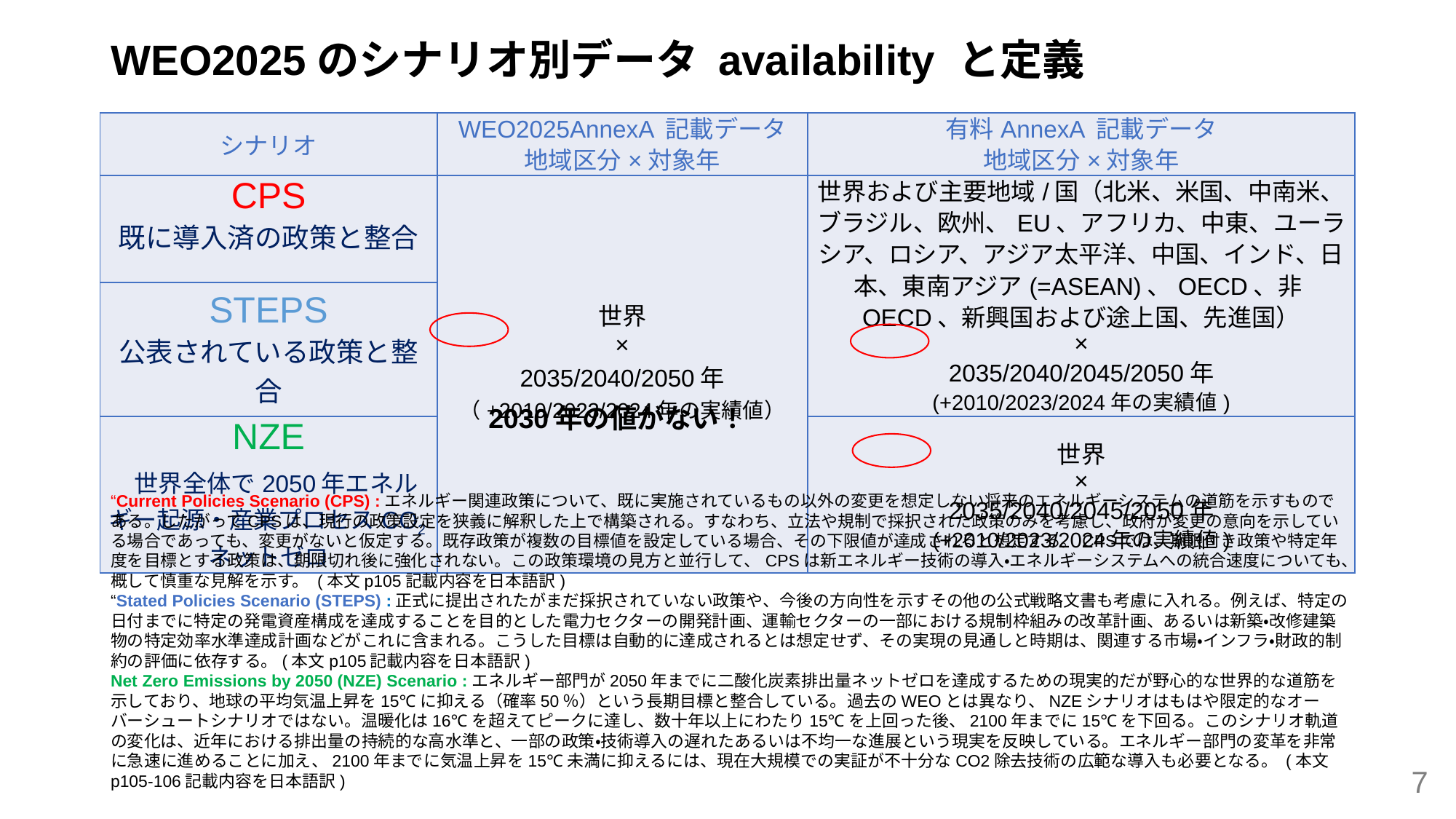

# WEO2025のシナリオ別データ availability と定義
| シナリオ | WEO2025AnnexA 記載データ 地域区分×対象年 | 有料AnnexA 記載データ 地域区分×対象年 |
| --- | --- | --- |
| CPS 既に導入済の政策と整合 | 世界 × 2035/2040/2050年 （+2010/2023/2024年の実績値） | 世界および主要地域/国（北米、米国、中南米、ブラジル、欧州、EU、アフリカ、中東、ユーラシア、ロシア、アジア太平洋、中国、インド、日本、東南アジア(=ASEAN)、OECD、非OECD、新興国および途上国、先進国） × 2035/2040/2045/2050年 (+2010/2023/2024年の実績値) |
| STEPS 公表されている政策と整合 |  | 世界 × 2030/2035/2040/2045/2050年 |
| NZE 世界全体で2050年エネルギー起源・産業プロセスCO2ネットゼロ |  | 世界 × 2035/2040/2045/2050年 (+2010/2023/2024年の実績値) |

2030年の値がない！

“Current Policies Scenario (CPS) :エネルギー関連政策について、既に実施されているもの以外の変更を想定しない将来のエネルギーシステムの道筋を示すものである。したがってCPSは、現行の政策設定を狭義に解釈した上で構築される。すなわち、立法や規制で採択された政策のみを考慮し、政府が変更の意向を示している場合であっても、変更がないと仮定する。既存政策が複数の目標値を設定している場合、その下限値が達成されると想定する。CPSでは、期限付き政策や特定年度を目標とする政策は、期限切れ後に強化されない。この政策環境の見方と並行して、CPSは新エネルギー技術の導入・エネルギーシステムへの統合速度についても、概して慎重な見解を示す。 (本文p105記載内容を日本語訳)
“Stated Policies Scenario (STEPS) :正式に提出されたがまだ採択されていない政策や、今後の方向性を示すその他の公式戦略文書も考慮に入れる。例えば、特定の日付までに特定の発電資産構成を達成することを目的とした電力セクターの開発計画、運輸セクターの一部における規制枠組みの改革計画、あるいは新築・改修建築物の特定効率水準達成計画などがこれに含まれる。こうした目標は自動的に達成されるとは想定せず、その実現の見通しと時期は、関連する市場・インフラ・財政的制約の評価に依存する。(本文p105記載内容を日本語訳)
Net Zero Emissions by 2050 (NZE) Scenario :エネルギー部門が2050年までに二酸化炭素排出量ネットゼロを達成するための現実的だが野心的な世界的な道筋を示しており、地球の平均気温上昇を15℃に抑える（確率50％）という長期目標と整合している。過去のWEOとは異なり、NZEシナリオはもはや限定的なオーバーシュートシナリオではない。温暖化は16℃を超えてピークに達し、数十年以上にわたり15℃を上回った後、2100年までに15℃を下回る。このシナリオ軌道の変化は、近年における排出量の持続的な高水準と、一部の政策・技術導入の遅れたあるいは不均一な進展という現実を反映している。エネルギー部門の変革を非常に急速に進めることに加え、2100年までに気温上昇を15℃未満に抑えるには、現在大規模での実証が不十分なCO2除去技術の広範な導入も必要となる。 (本文p105-106記載内容を日本語訳)
7